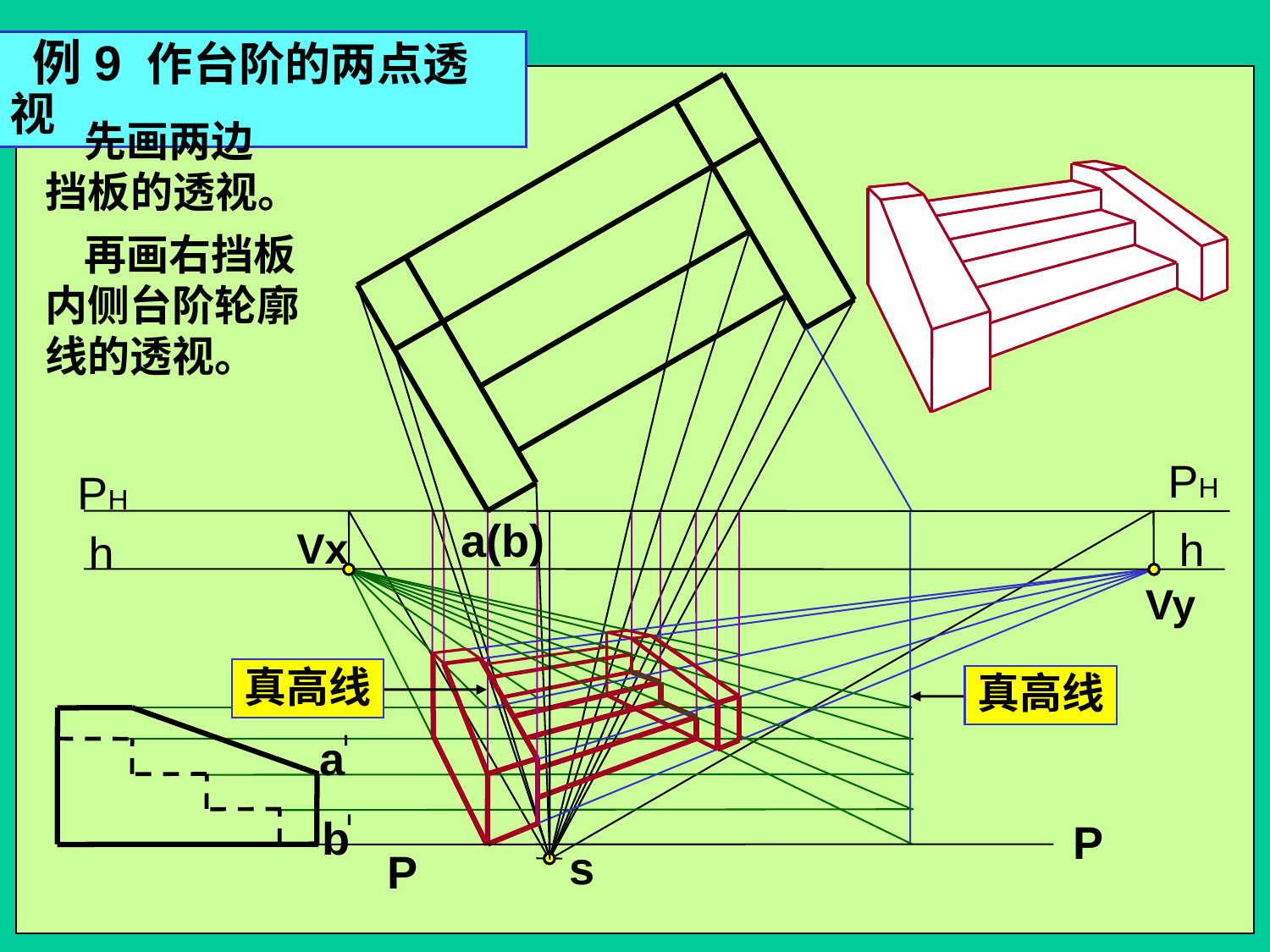

例9 作台阶的两点透视

# 例9（台阶的两点透视）
   先画两边
挡板的透视。

   再画右挡板
内侧台阶轮廓
线的透视。

PH
PH

s

a(b)

Vx

Vy
h
h

P
P

真高线

真高线

a

b